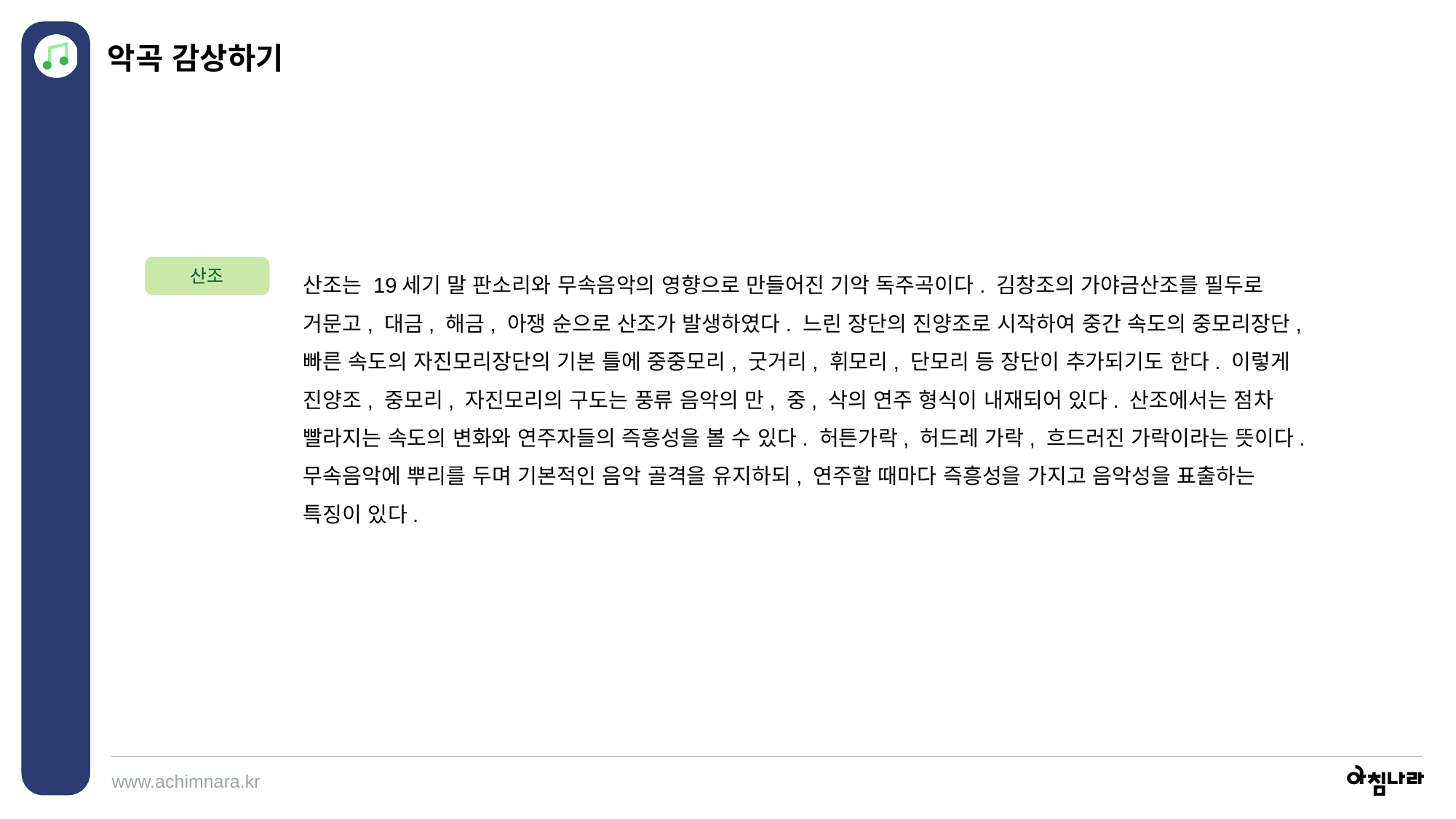

악곡 감상하기
산조는 19세기 말 판소리와 무속음악의 영향으로 만들어진 기악 독주곡이다. 김창조의 가야금산조를 필두로 거문고, 대금, 해금, 아쟁 순으로 산조가 발생하였다. 느린 장단의 진양조로 시작하여 중간 속도의 중모리장단, 빠른 속도의 자진모리장단의 기본 틀에 중중모리, 굿거리, 휘모리, 단모리 등 장단이 추가되기도 한다. 이렇게 진양조, 중모리, 자진모리의 구도는 풍류 음악의 만, 중, 삭의 연주 형식이 내재되어 있다. 산조에서는 점차 빨라지는 속도의 변화와 연주자들의 즉흥성을 볼 수 있다. 허튼가락, 허드레 가락, 흐드러진 가락이라는 뜻이다. 무속음악에 뿌리를 두며 기본적인 음악 골격을 유지하되, 연주할 때마다 즉흥성을 가지고 음악성을 표출하는 특징이 있다.
산조